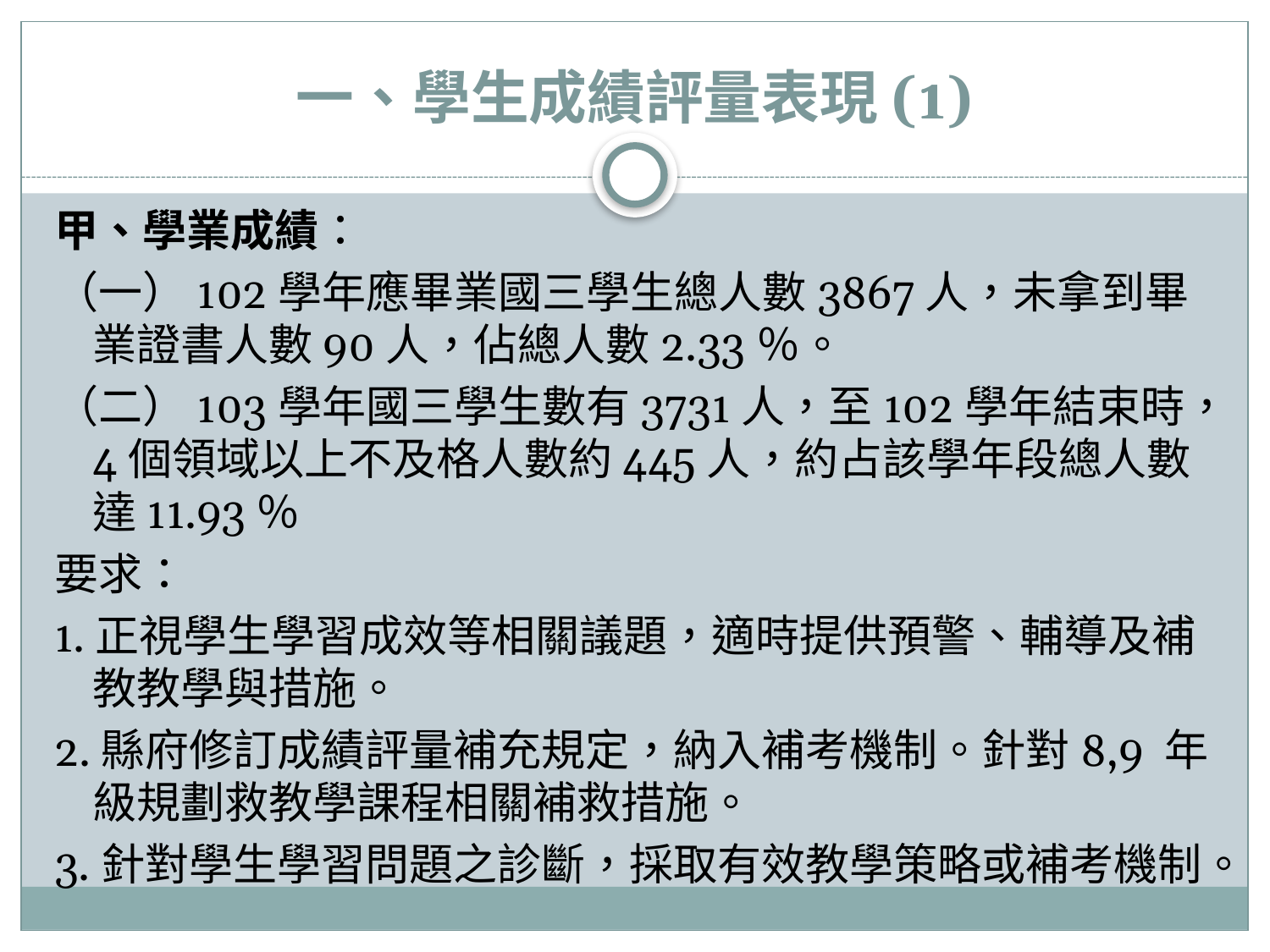

# 一、學生成績評量表現(1)
甲、學業成績：
（一）102學年應畢業國三學生總人數3867人，未拿到畢業證書人數90人，佔總人數2.33％。
（二）103學年國三學生數有3731人，至102學年結束時，4個領域以上不及格人數約445人，約占該學年段總人數達11.93％
要求：
1.正視學生學習成效等相關議題，適時提供預警、輔導及補  教教學與措施。
2.縣府修訂成績評量補充規定，納入補考機制。針對8,9 年級規劃救教學課程相關補救措施。
3.針對學生學習問題之診斷，採取有效教學策略或補考機制。